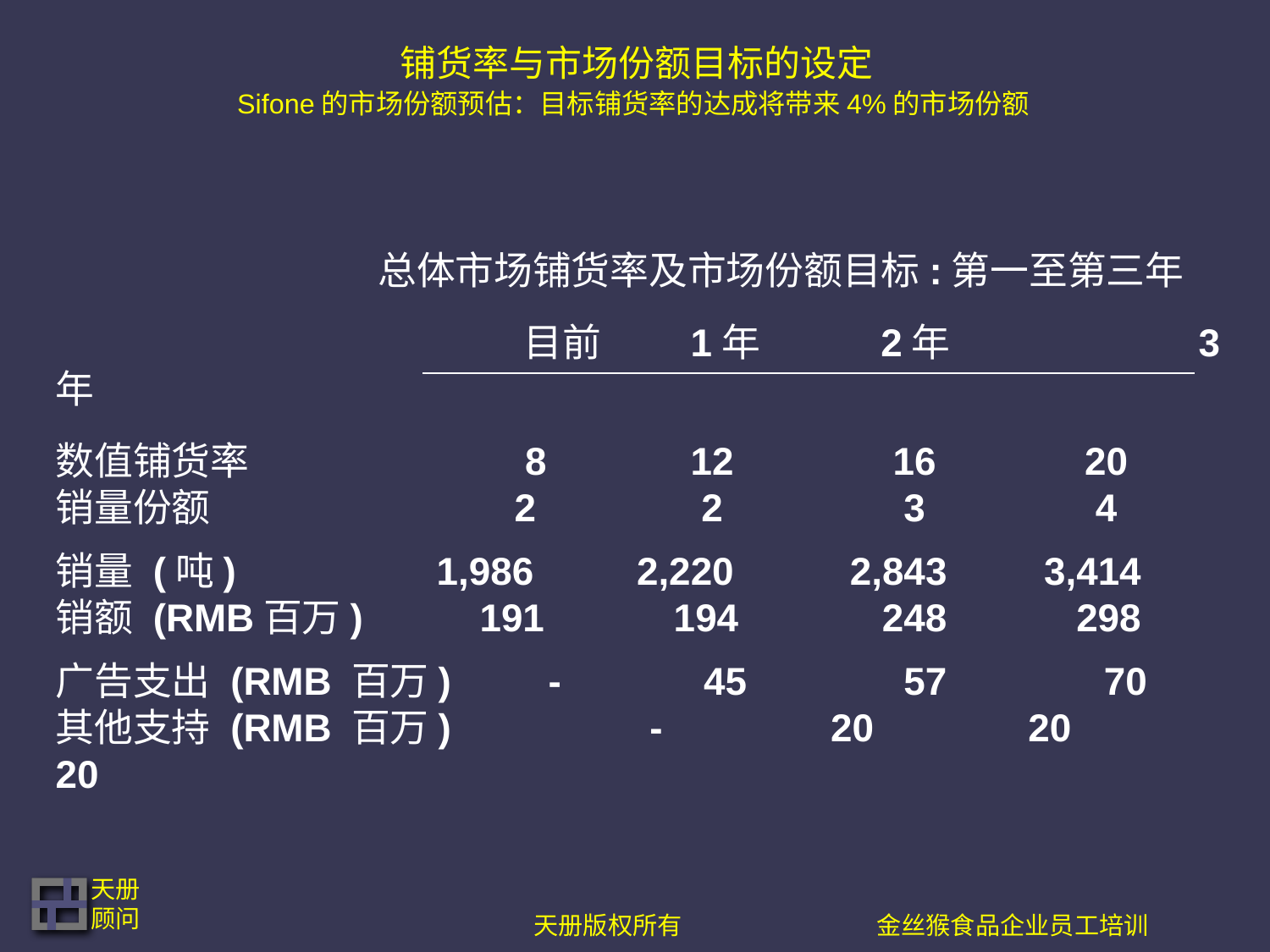

# 铺货率与市场份额目标的设定 Sifone的市场份额预估：目标铺货率的达成将带来4%的市场份额
                             总体市场铺货率及市场份额目标:第一至第三年

	   	                   目前	1年	     2年		3年

数值铺货率		         8		12	       16	             20
销量份额	         	                                        2		 2	        3	              4

销量 (吨)	         	1,986           2,220 	   2,843         3,414
销额 (RMB百万)	    191            194 	      248            298

广告支出 (RMB 百万)         -	             45	        57	   70
其他支持 (RMB 百万)	        -	             20               20               20

43